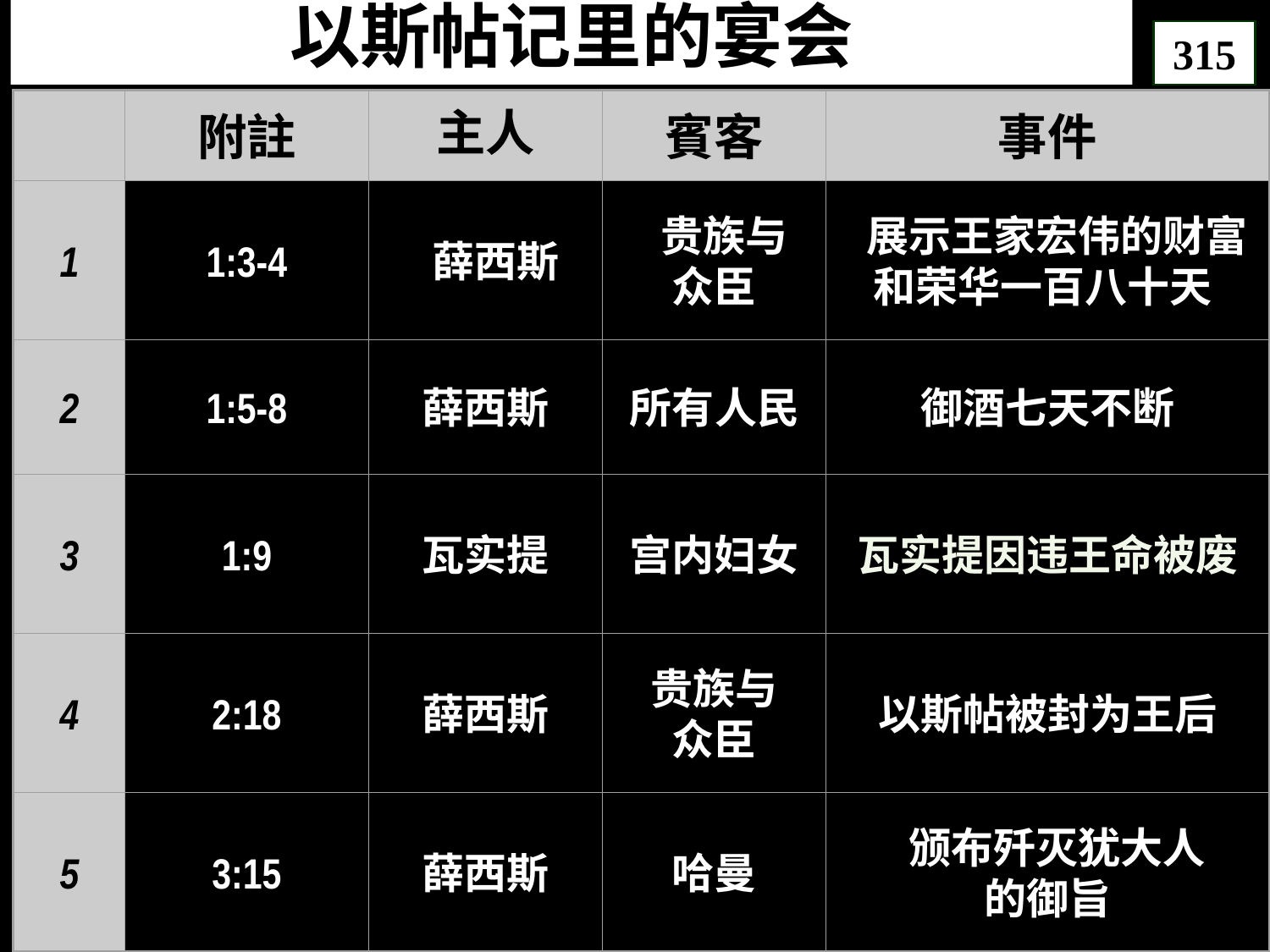

# 以斯帖记里的宴会

315

附註

主人

賓客

事件

1

1:3-4

 薛西斯

 贵族与
众臣

 展示王家宏伟的财富和荣华一百八十天

2

1:5-8

薛西斯

所有人民

御酒七天不断

3

1:9

瓦实提

宫内妇女

瓦实提因违王命被废

4

2:18

薛西斯

贵族与
众臣

以斯帖被封为王后

5

3:15

薛西斯

哈曼

 颁布歼灭犹大人
的御旨